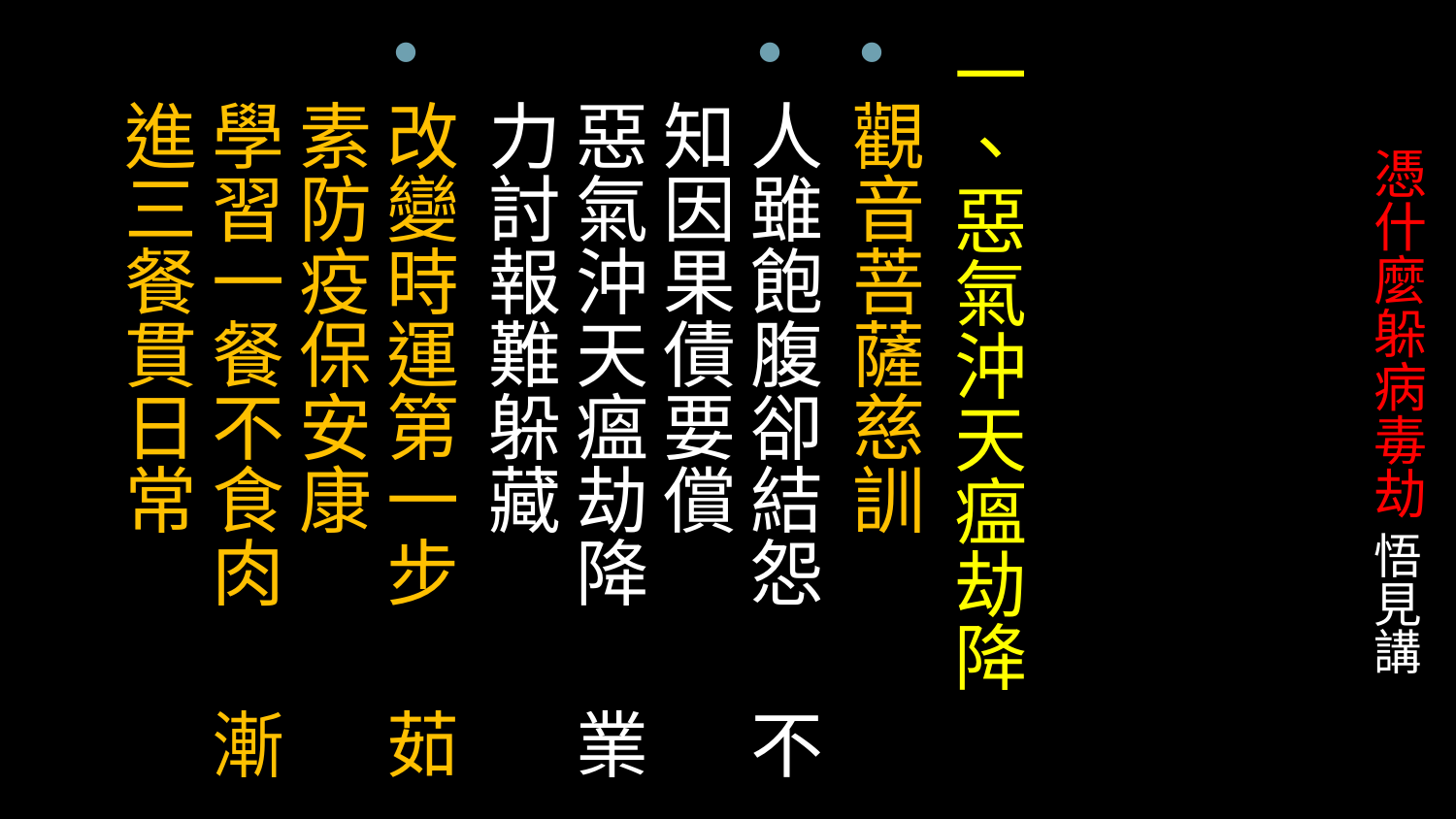

一、惡氣沖天瘟劫降
觀音菩薩慈訓
人雖飽腹卻結怨      不知因果債要償
惡氣沖天瘟劫降      業力討報難躲藏
改變時運第一步      茹素防疫保安康
學習一餐不食肉      漸進三餐貫日常

# 憑什麼躲病毒劫 悟見講